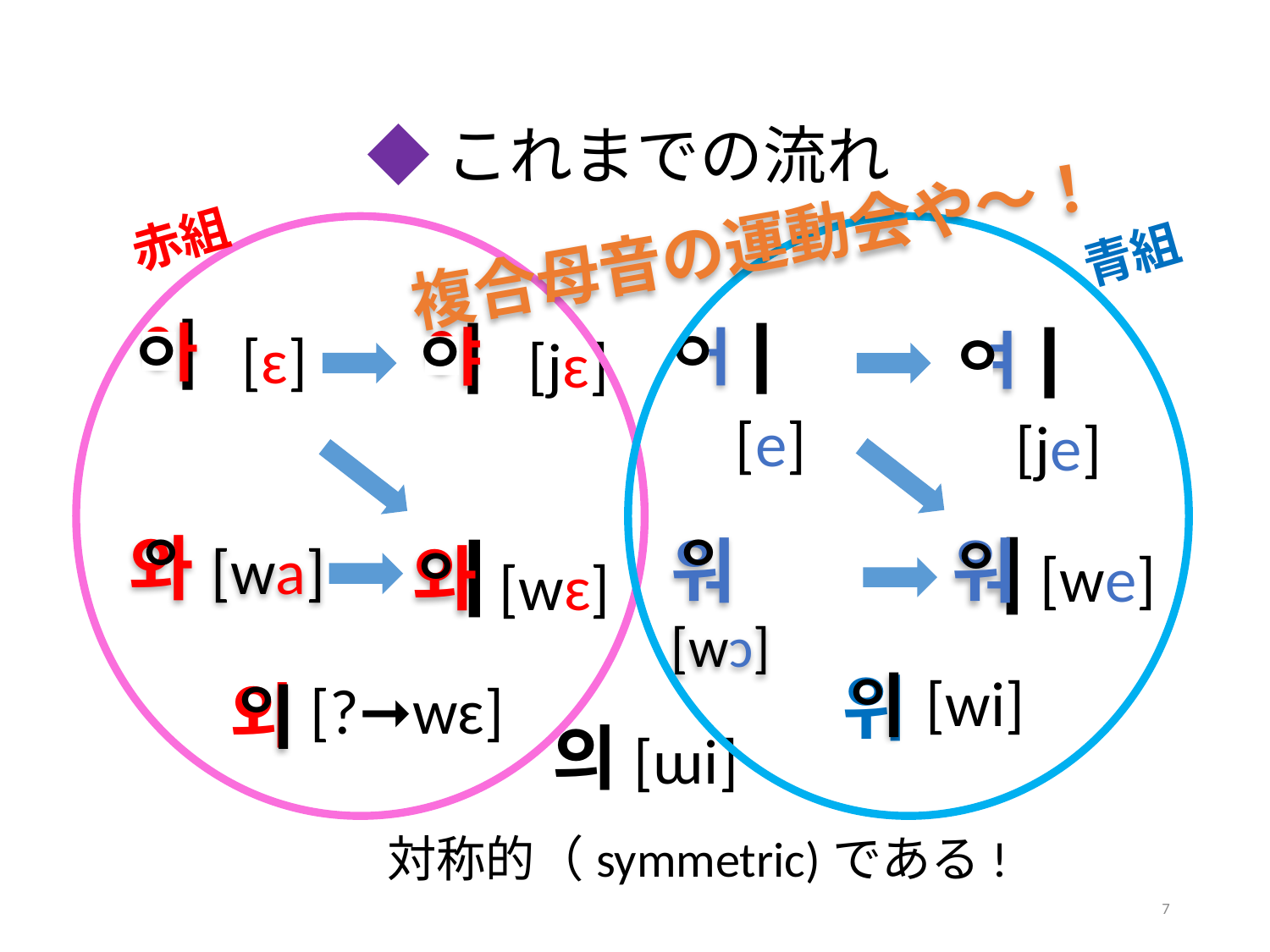

◆これまでの流れ
複合母音の運動会や～！
赤組
青組

ㅣ[ɛ]
ㅣ[e]
ㅣ[jɛ]
아

ㅇ
ㅣ[je]
ㅇ
ㅓ

야

ㅇ
ㅕ

ㅇ

ㅇ
와[wa]
ㅇ
워[wɔ]
ㅣ
ㅇ
워
ㅣ
와
ㅇ
[we]
[wɛ]

ㅣ
위
ㅇ
[wi]
ㅇ
외
ㅣ
[?➞wɛ]
의[ɯi]
対称的（symmetric)である!
7